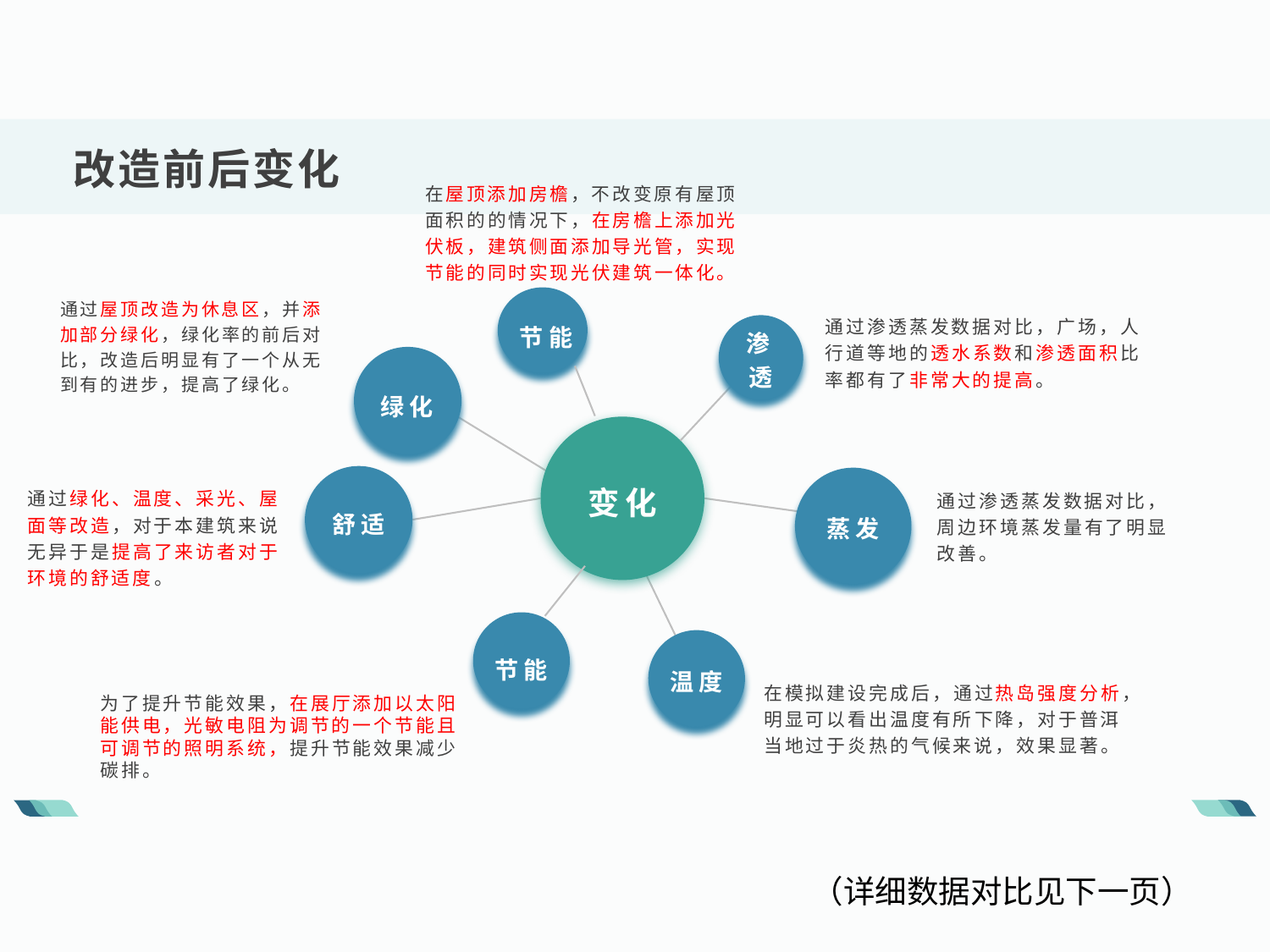

改造前后变化
在屋顶添加房檐，不改变原有屋顶面积的的情况下，在房檐上添加光伏板，建筑侧面添加导光管，实现节能的同时实现光伏建筑一体化。

通过屋顶改造为休息区，并添加部分绿化，绿化率的前后对比，改造后明显有了一个从无到有的进步，提高了绿化。
节能
通过渗透蒸发数据对比，广场，人行道等地的透水系数和渗透面积比率都有了非常大的提高。
渗透

绿化
变化

通过绿化、温度、采光、屋面等改造，对于本建筑来说无异于是提高了来访者对于环境的舒适度。
蒸发
通过渗透蒸发数据对比，周边环境蒸发量有了明显改善。

舒适

节能

温度
在模拟建设完成后，通过热岛强度分析，明显可以看出温度有所下降，对于普洱当地过于炎热的气候来说，效果显著。
为了提升节能效果，在展厅添加以太阳能供电，光敏电阻为调节的一个节能且可调节的照明系统，提升节能效果减少碳排。

（详细数据对比见下一页）